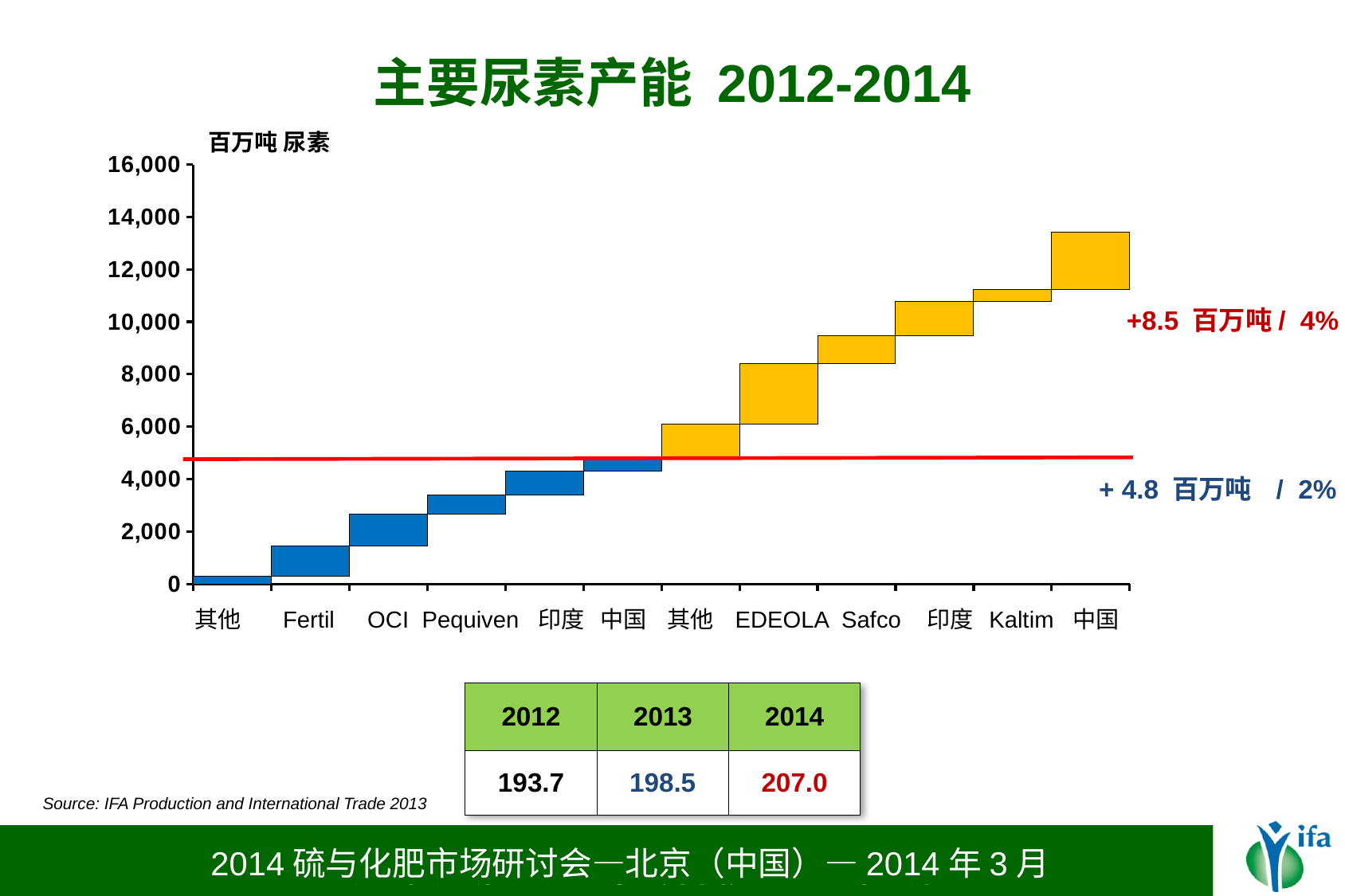

# 主要尿素产能 2012-2014
百万吨 尿素

### Chart

| Category |  |  |
|---|---|---|
| Other | 0.0 | 301.0869565217372 |
| Fertil | 301.0869565217372 | 1155.0 |
| OCI | 1456.086956521738 | 1200.0 |
| Pequiven | 2656.0869565217367 | 726.0869565217391 |
| India | 3382.1739130434808 | 919.565217391307 |
| China | 4301.739130434784 | 502.17391304348695 |
| Other | 4803.913043478271 | 1280.52717391305 |
| EDEOLA | 6084.4402173913195 | 2308.6956521739157 |
| Safco | 8393.135869565227 | 1080.0 |
| India | 9473.135869565227 | 1300.0 |
| Kaltim | 10773.13586956523 | 454.3478260869571 |
| China | 11227.483695652189 | 2178.260869565212 |
+8.5 百万吨/  4%
+ 4.8 百万吨   /  2%
其他       Fertil     OCI  Pequiven  印度   中国    其他   EDEOLA  Safco   印度  Kaltim  中国

| 2012 | 2013 | 2014 |
| --- | --- | --- |
| 193.7 | 198.5 | 207.0 |
Source: IFA Production and International Trade 2013